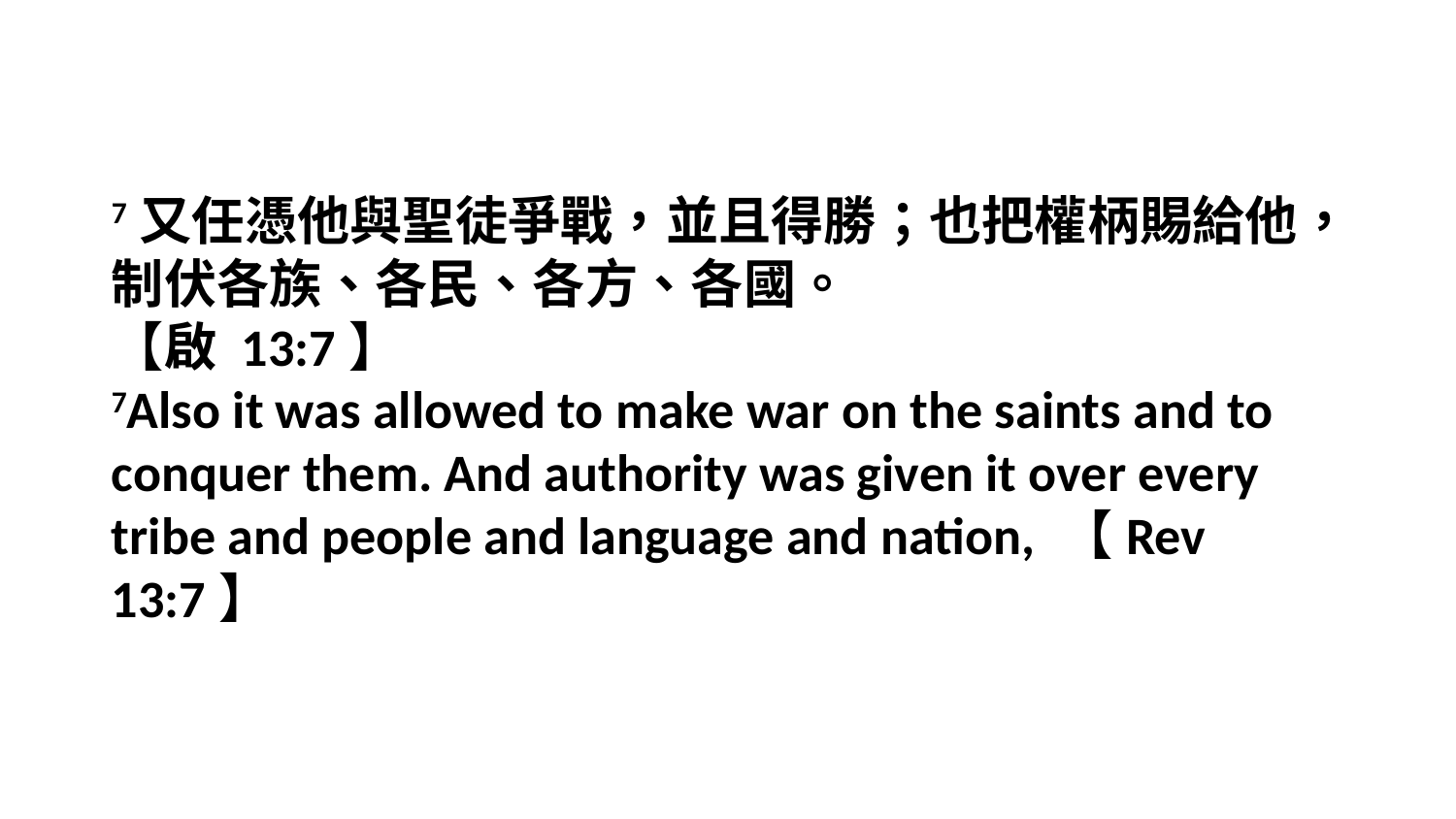

7又任憑他與聖徒爭戰，並且得勝；也把權柄賜給他，制伏各族、各民、各方、各國。
【啟 13:7】
7Also it was allowed to make war on the saints and to conquer them. And authority was given it over every tribe and people and language and nation, 【Rev 13:7】